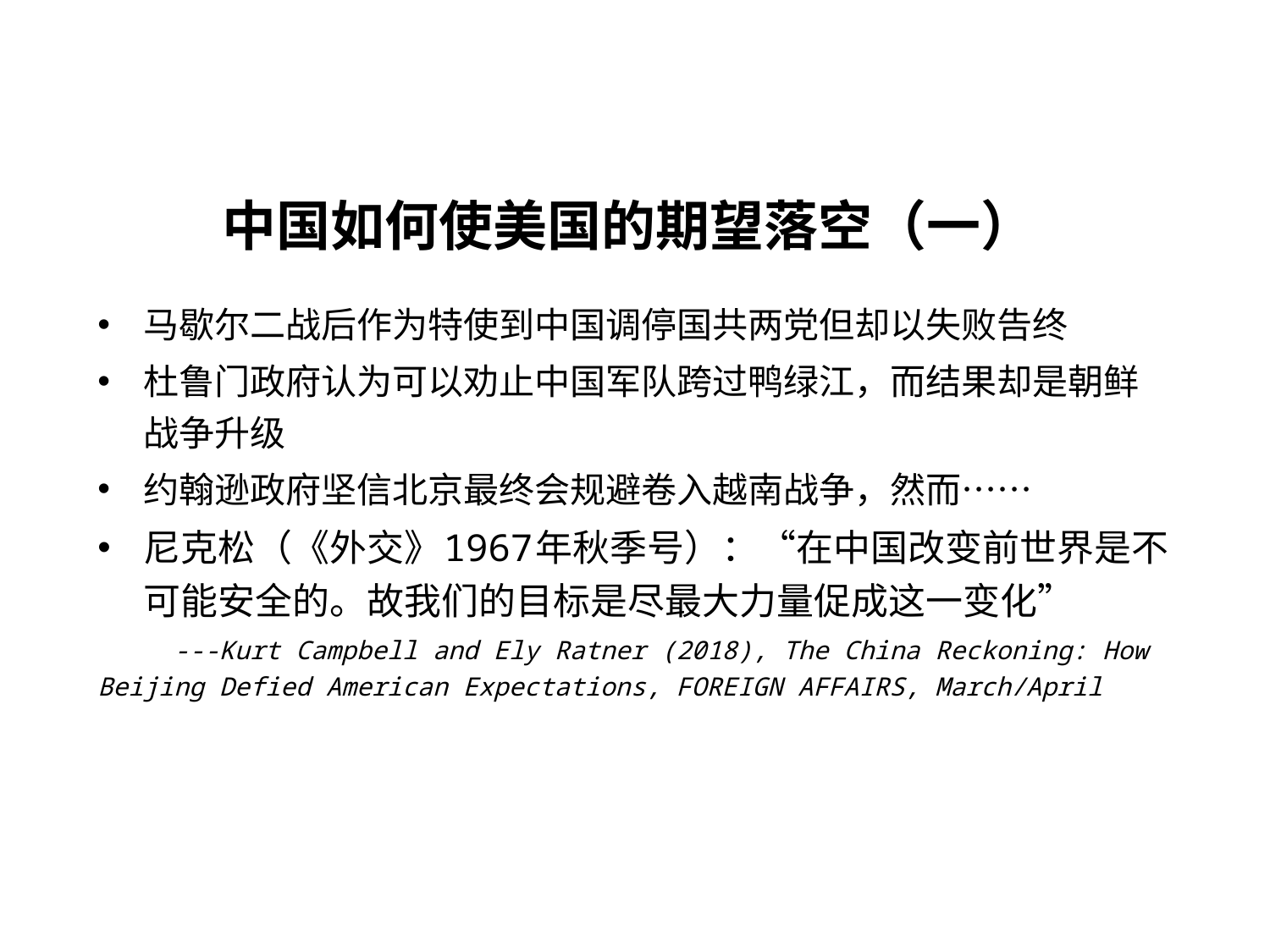

中国如何使美国的期望落空（一）

马歇尔二战后作为特使到中国调停国共两党但却以失败告终
杜鲁门政府认为可以劝止中国军队跨过鸭绿江，而结果却是朝鲜战争升级
约翰逊政府坚信北京最终会规避卷入越南战争，然而……
尼克松（《外交》1967年秋季号）：“在中国改变前世界是不可能安全的。故我们的目标是尽最大力量促成这一变化”
     ---Kurt Campbell and Ely Ratner (2018), The China Reckoning: How Beijing Defied American Expectations, FOREIGN AFFAIRS, March/April
IWEP